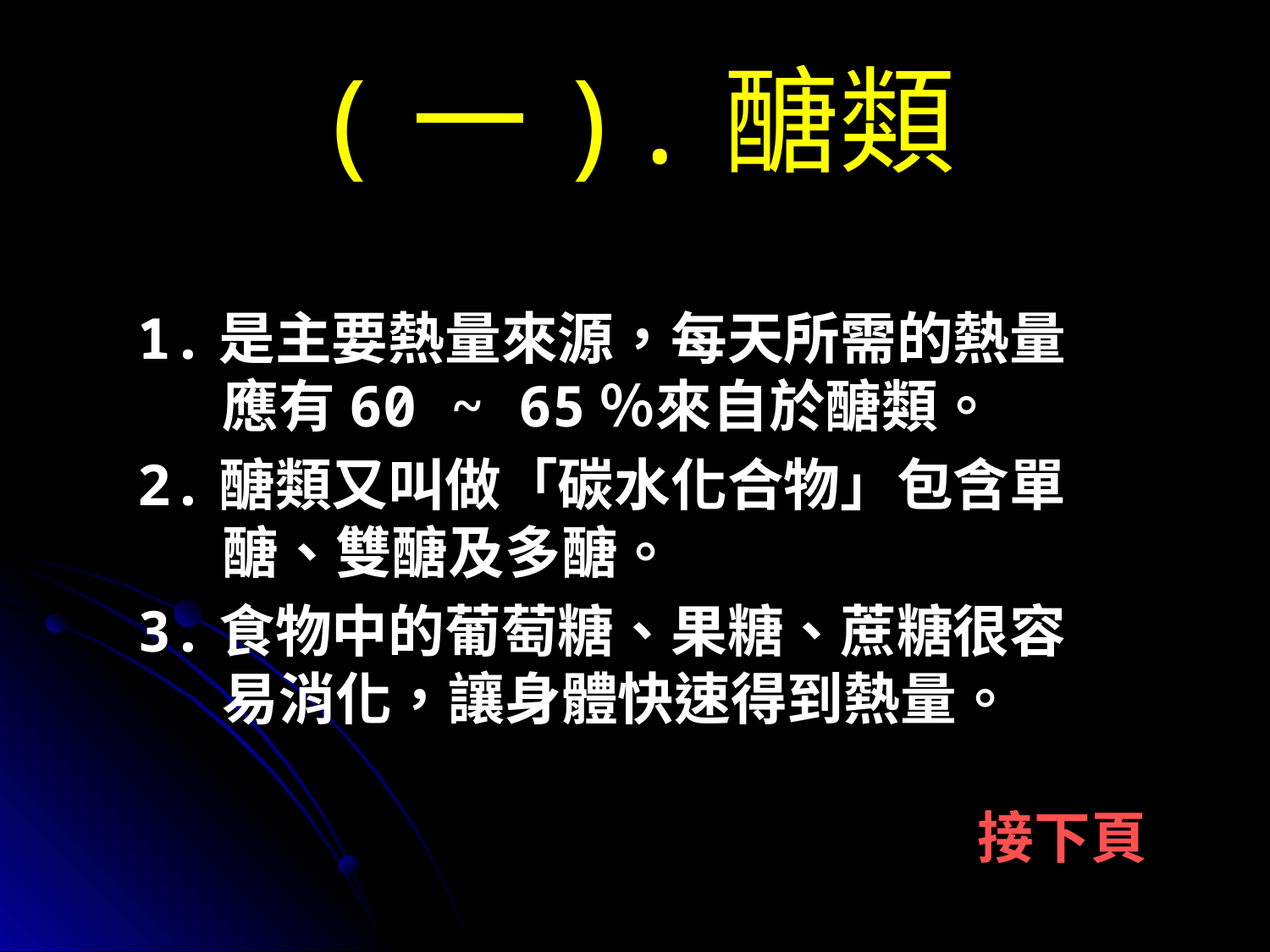

# (一).醣類
1.是主要熱量來源，每天所需的熱量應有60 ~ 65％來自於醣類。
2.醣類又叫做「碳水化合物」包含單醣、雙醣及多醣。
3.食物中的葡萄糖、果糖、蔗糖很容易消化，讓身體快速得到熱量。
接下頁